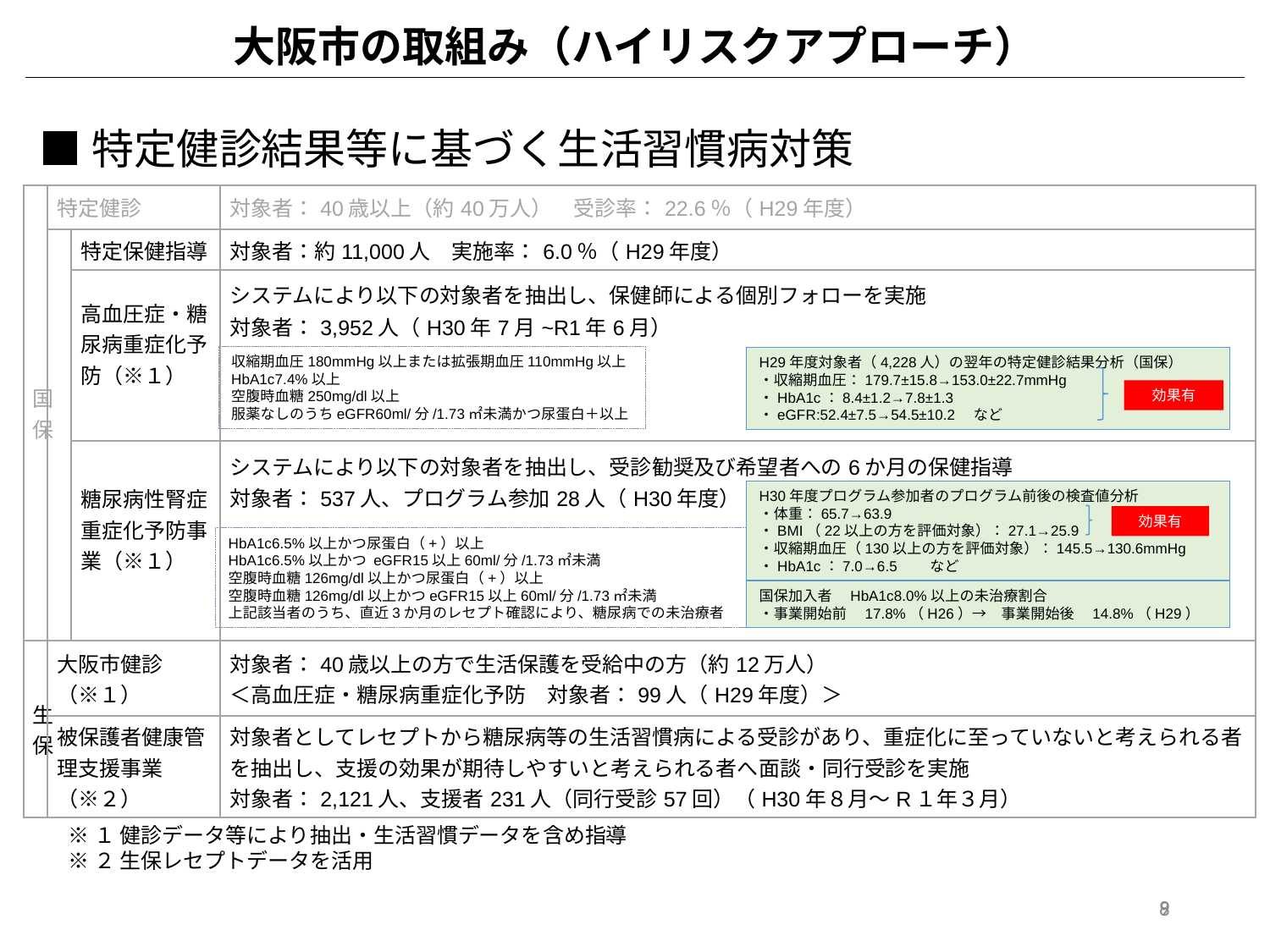

大阪市の取組み（ハイリスクアプローチ）
■特定健診結果等に基づく生活習慣病対策
| 国保 | 特定健診 |  | 対象者：40歳以上（約40万人）　受診率：22.6％（H29年度） |
| --- | --- | --- | --- |
|  |  | 特定保健指導 | 対象者：約11,000人　実施率：6.0％（H29年度） |
|  |  | 高血圧症・糖尿病重症化予防（※１） | システムにより以下の対象者を抽出し、保健師による個別フォローを実施　 対象者：3,952人（H30年7月~R1年6月） |
|  |  | 糖尿病性腎症重症化予防事業（※１） | システムにより以下の対象者を抽出し、受診勧奨及び希望者への6か月の保健指導 対象者：537人、プログラム参加28人（H30年度） |
| 生保 | 大阪市健診 （※１） |  | 対象者：40歳以上の方で生活保護を受給中の方（約12万人） ＜高血圧症・糖尿病重症化予防　対象者：99人（H29年度）＞ |
|  | 被保護者健康管理支援事業 （※２） |  | 対象者としてレセプトから糖尿病等の生活習慣病による受診があり、重症化に至っていないと考えられる者を抽出し、支援の効果が期待しやすいと考えられる者へ面談・同行受診を実施 対象者：2,121人、支援者231人（同行受診57回）（H30年８月～R１年３月） |
収縮期血圧180mmHg以上または拡張期血圧110mmHg以上
HbA1c7.4%以上
空腹時血糖250mg/dl以上
服薬なしのうちeGFR60ml/分/1.73㎡未満かつ尿蛋白＋以上
H29年度対象者（4,228人）の翌年の特定健診結果分析（国保）
・収縮期血圧：179.7±15.8→153.0±22.7mmHg
・HbA1c：8.4±1.2→7.8±1.3
・eGFR:52.4±7.5→54.5±10.2　など

効果有
H30年度プログラム参加者のプログラム前後の検査値分析
・体重：65.7→63.9
・BMI（22以上の方を評価対象）：27.1→25.9
・収縮期血圧（130以上の方を評価対象）：145.5→130.6mmHg
・HbA1c：7.0→6.5　　など

効果有
HbA1c6.5%以上かつ尿蛋白（+）以上
HbA1c6.5%以上かつ eGFR15以上60ml/分/1.73㎡未満
空腹時血糖126mg/dl以上かつ尿蛋白（+）以上
空腹時血糖126mg/dl以上かつeGFR15以上60ml/分/1.73㎡未満
上記該当者のうち、直近3か月のレセプト確認により、糖尿病での未治療者
国保加入者　HbA1c8.0%以上の未治療割合
・事業開始前　17.8%（H26）→　事業開始後　14.8%（H29）
※１ 健診データ等により抽出・生活習慣データを含め指導
※２ 生保レセプトデータを活用
9
8